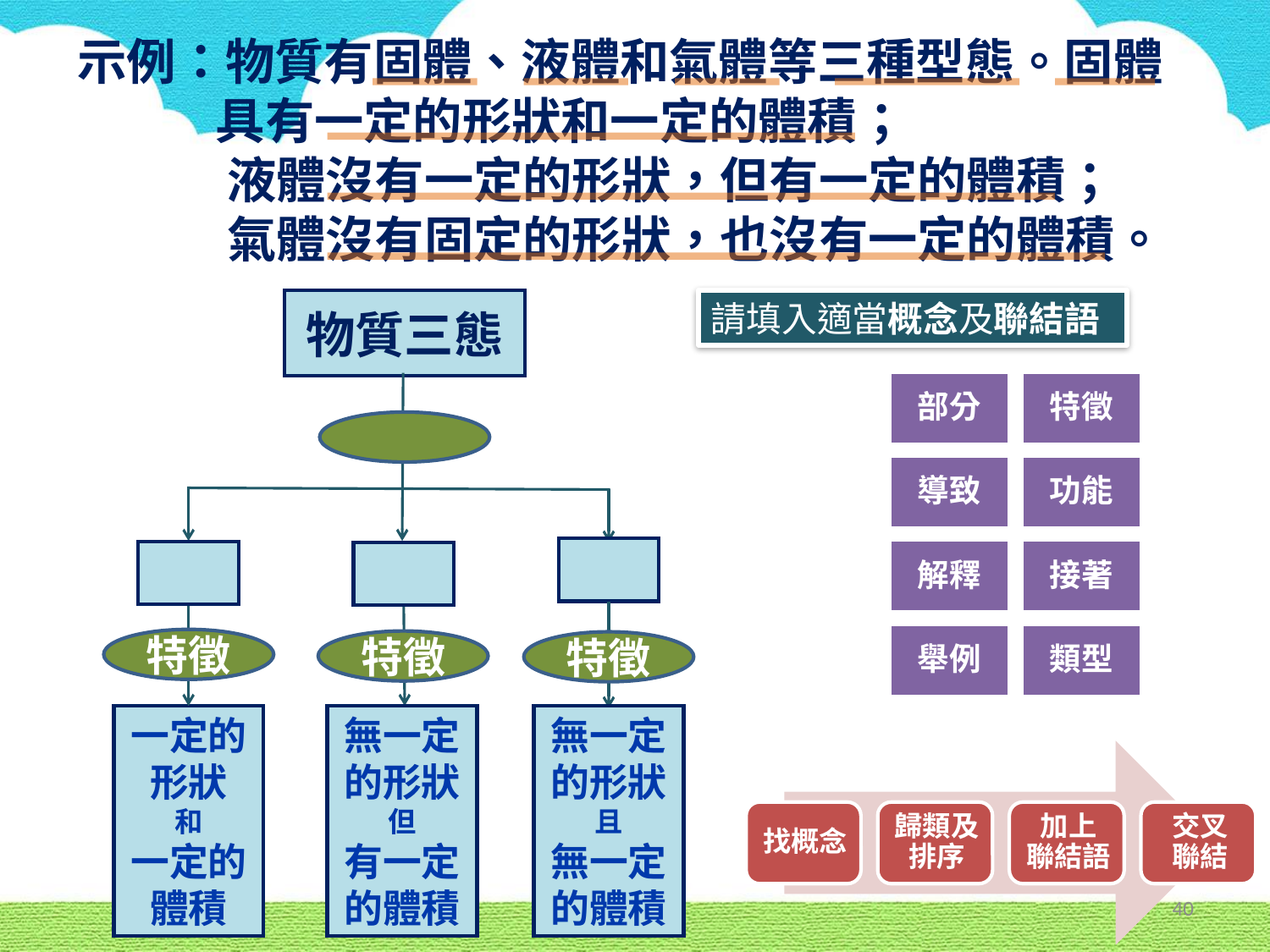

# 示例：物質有固體、液體和氣體等三種型態。固體 	 具有一定的形狀和一定的體積； 液體沒有一定的形狀，但有一定的體積； 氣體沒有固定的形狀，也沒有一定的體積。
物質三態
請填入適當概念及聯結語
部分
特徵
導致
功能
解釋
接著
舉例
類型

特徵
特徵
特徵
一定的
形狀
和
一定的
體積
無一定
的形狀
但
有一定
的體積
無一定
的形狀
且
無一定
的體積
找概念
歸類及排序
加上 聯結語
交叉 聯結
40